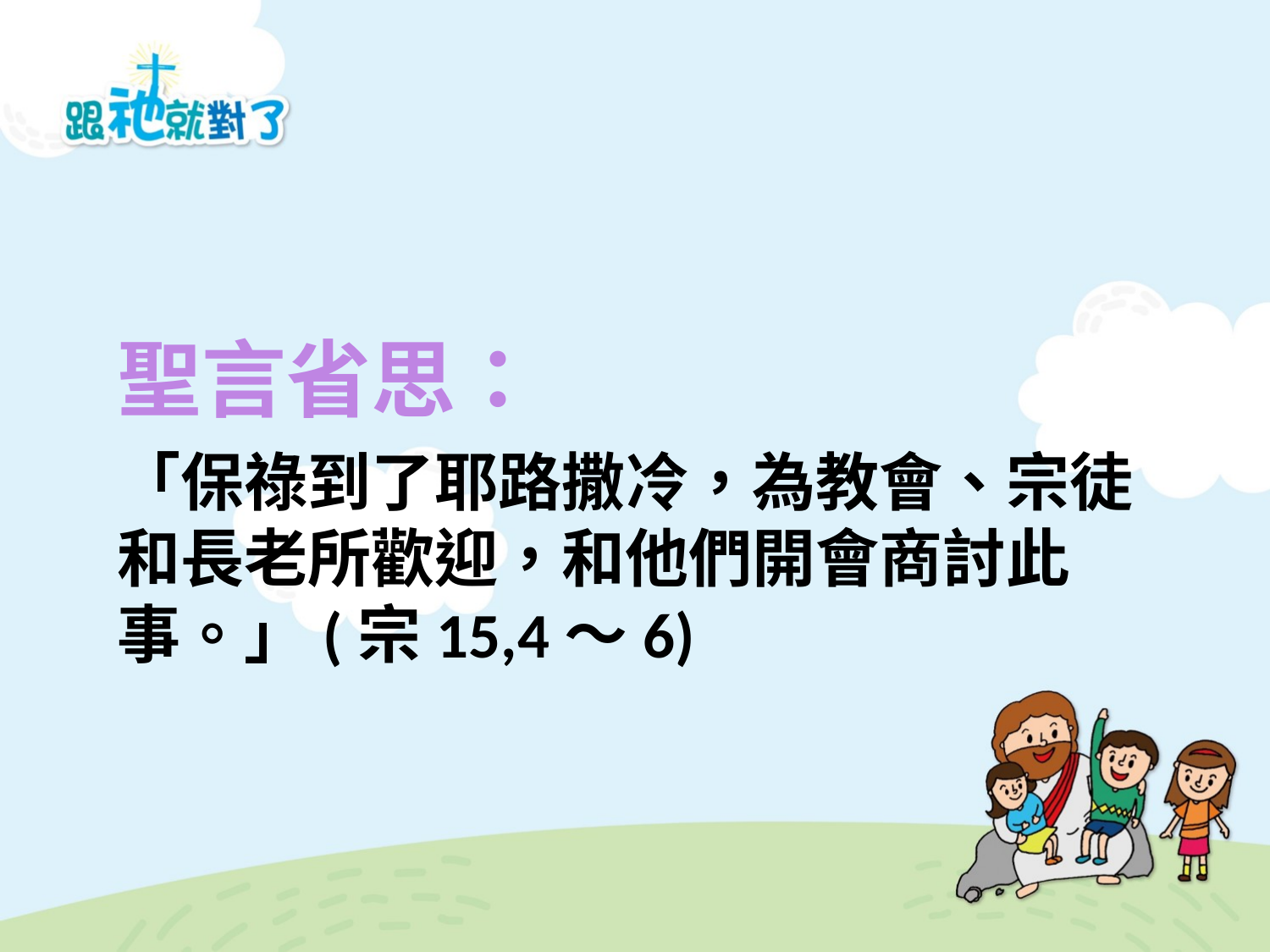

聖言省思：
「保祿到了耶路撒冷，為教會、宗徒和長老所歡迎，和他們開會商討此事。」(宗15,4～6)